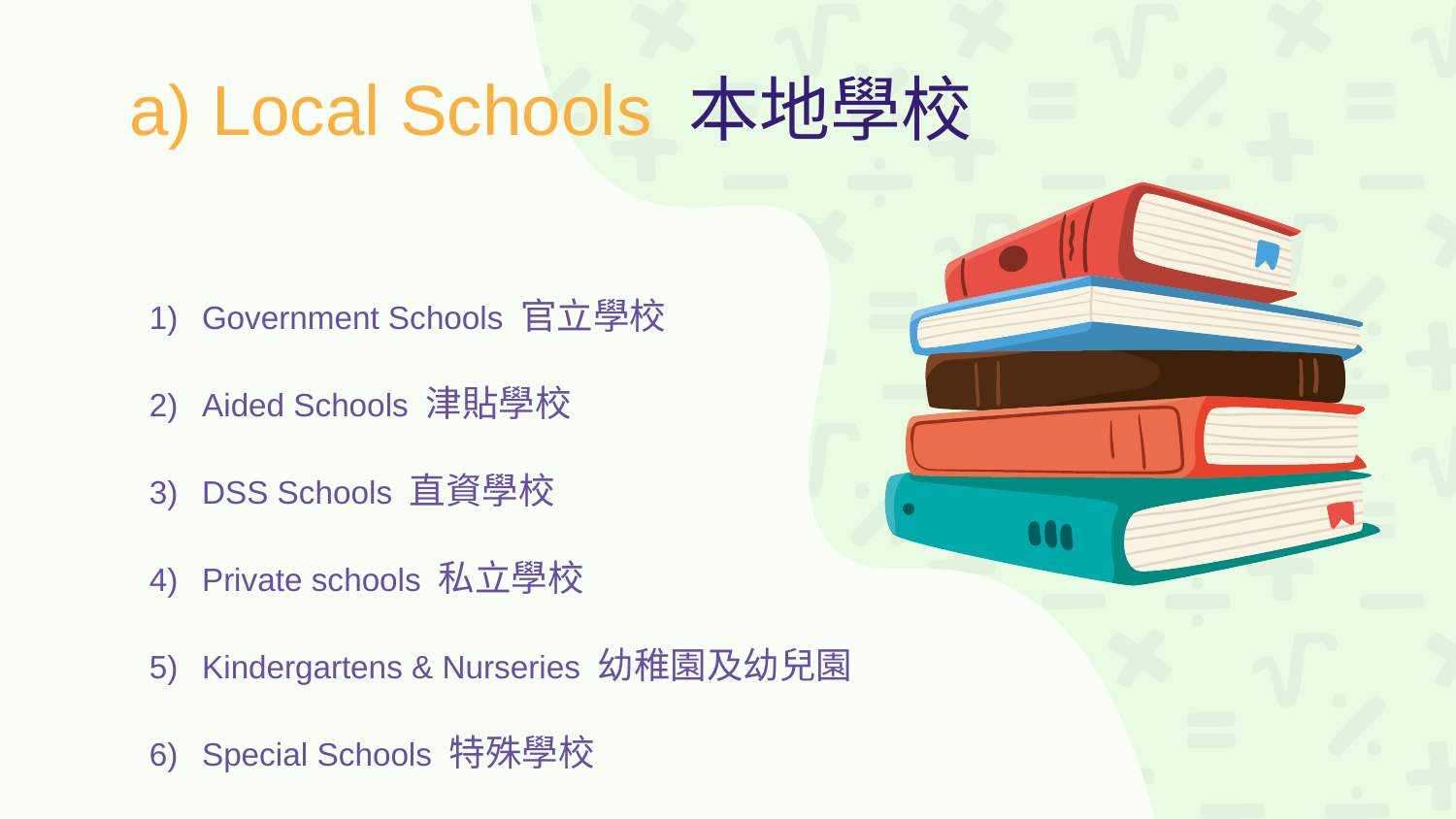

# a) Local Schools 本地學校

Government Schools 官立學校
Aided Schools 津貼學校
DSS Schools 直資學校
Private schools 私立學校
Kindergartens & Nurseries 幼稚園及幼兒園
Special Schools 特殊學校